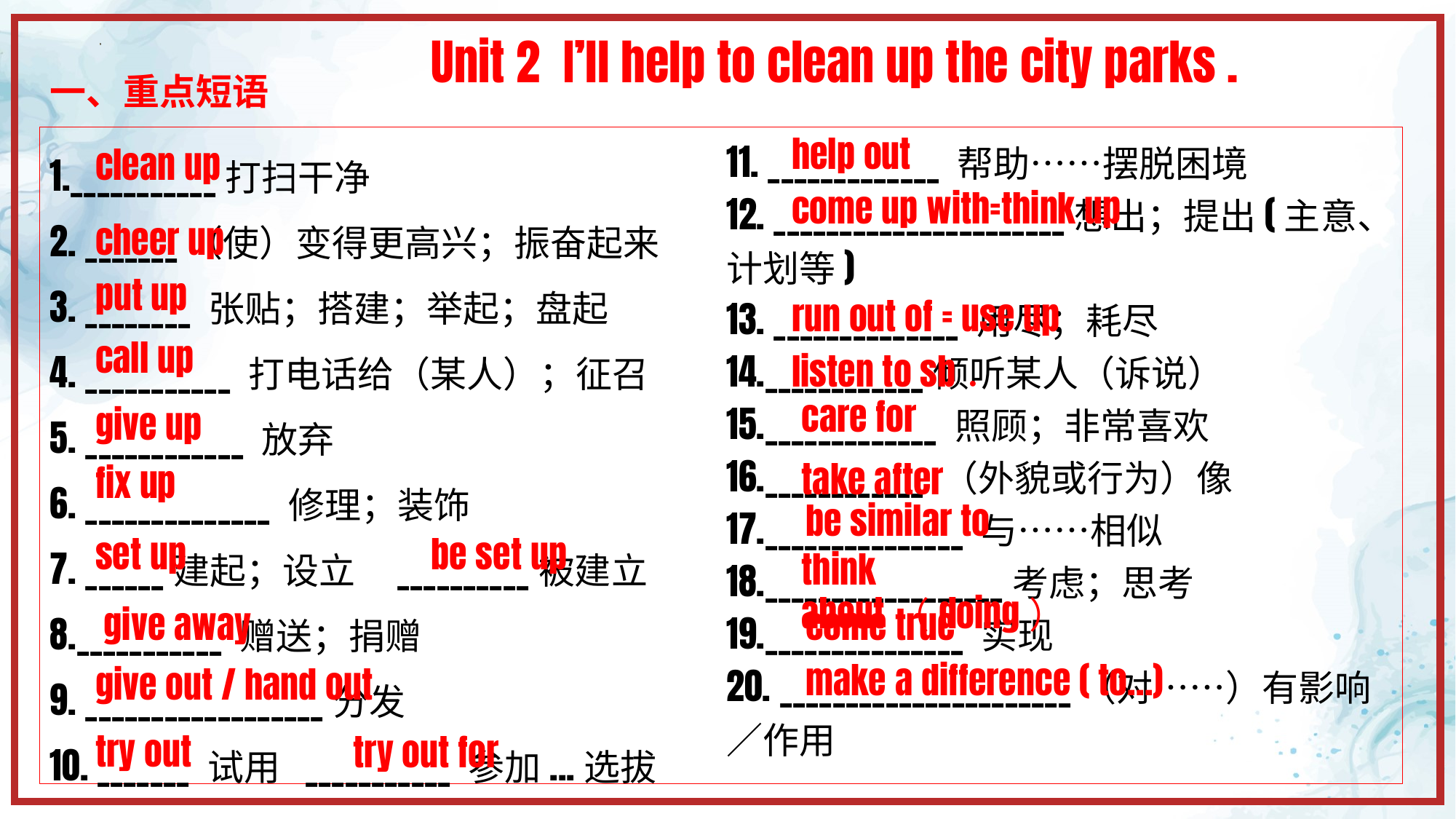

Unit 2  I’ll help to clean up the city parks .
一、重点短语
11. _____________ 帮助……摆脱困境
12. ______________________想出；提出(主意、计划等)
13. ______________ 用尽；耗尽
14.____________倾听某人（诉说）
15._____________ 照顾；非常喜欢
16.____________ （外貌或行为）像
17._______________ 与……相似
18.__________________考虑；思考
19._______________ 实现
20. ______________________（对……）有影响／作用
1.___________打扫干净
2. _______（使）变得更高兴；振奋起来
3. ________ 张贴；搭建；举起；盘起
4. ___________ 打电话给（某人）；征召
5. ____________ 放弃
6. ______________ 修理；装饰
7. ______建起；设立    __________被建立
8.___________ 赠送；捐赠
9. __________________分发
10. _______ 试用  ___________ 参加...选拔
help out
clean up
come up with=think up
cheer up
put up
run out of = use up
call up
listen to sb．
care for
give up
take after
fix up
be similar to
set up
be set up
think about（doing）
 give away
come true
make a difference ( to…)
give out / hand out
try out
 try out for